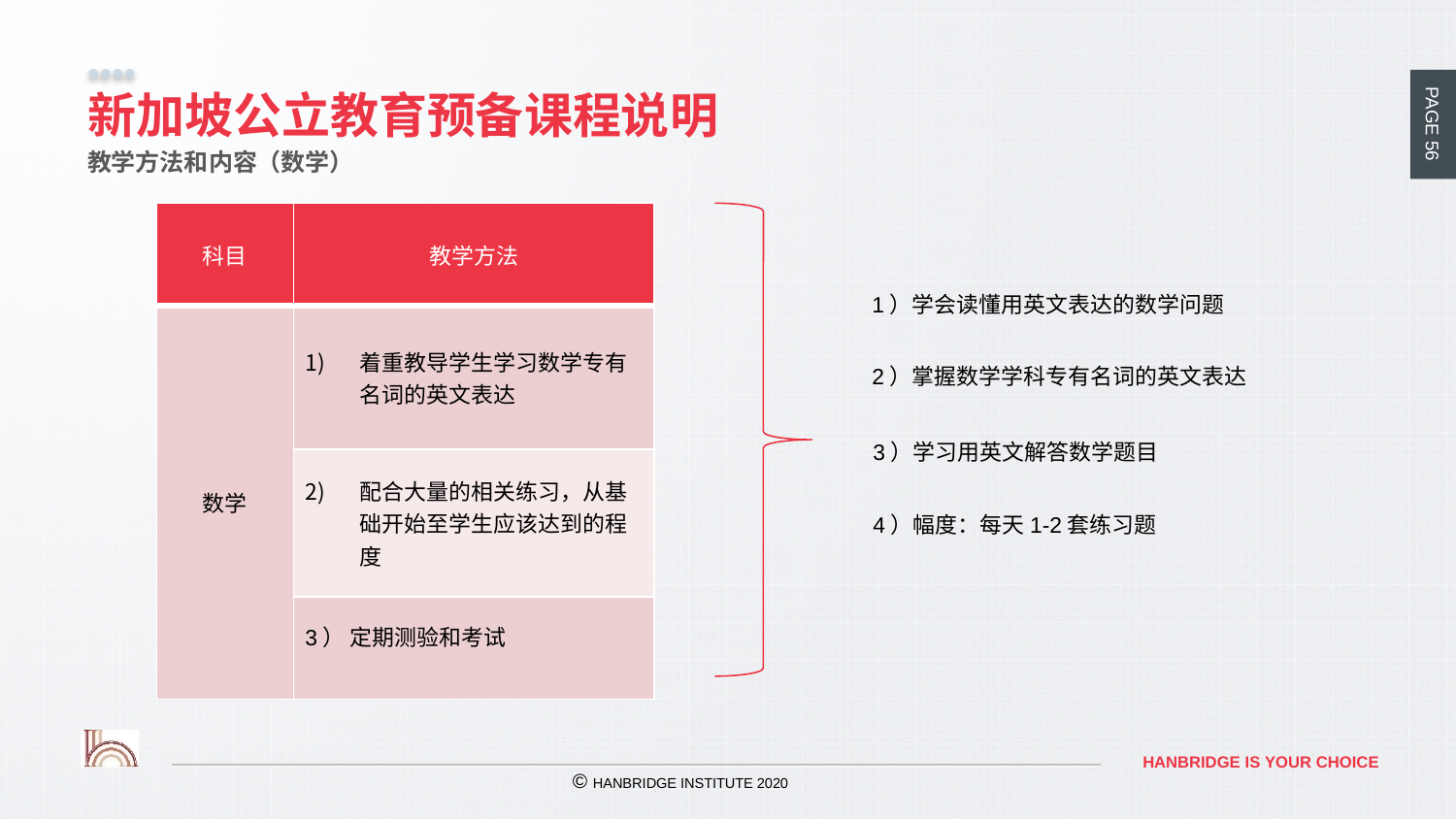

# 新加坡公立教育预备课程说明
教学方法和内容（数学）

| 科目 | 教学方法 |
| --- | --- |
| 数学 | 着重教导学生学习数学专有名词的英文表达 |
|  | 配合大量的相关练习，从基础开始至学生应该达到的程度 |
|  | 3） 定期测验和考试 |

1）学会读懂用英文表达的数学问题
2）掌握数学学科专有名词的英文表达
3）学习用英文解答数学题目
4）幅度：每天1-2套练习题